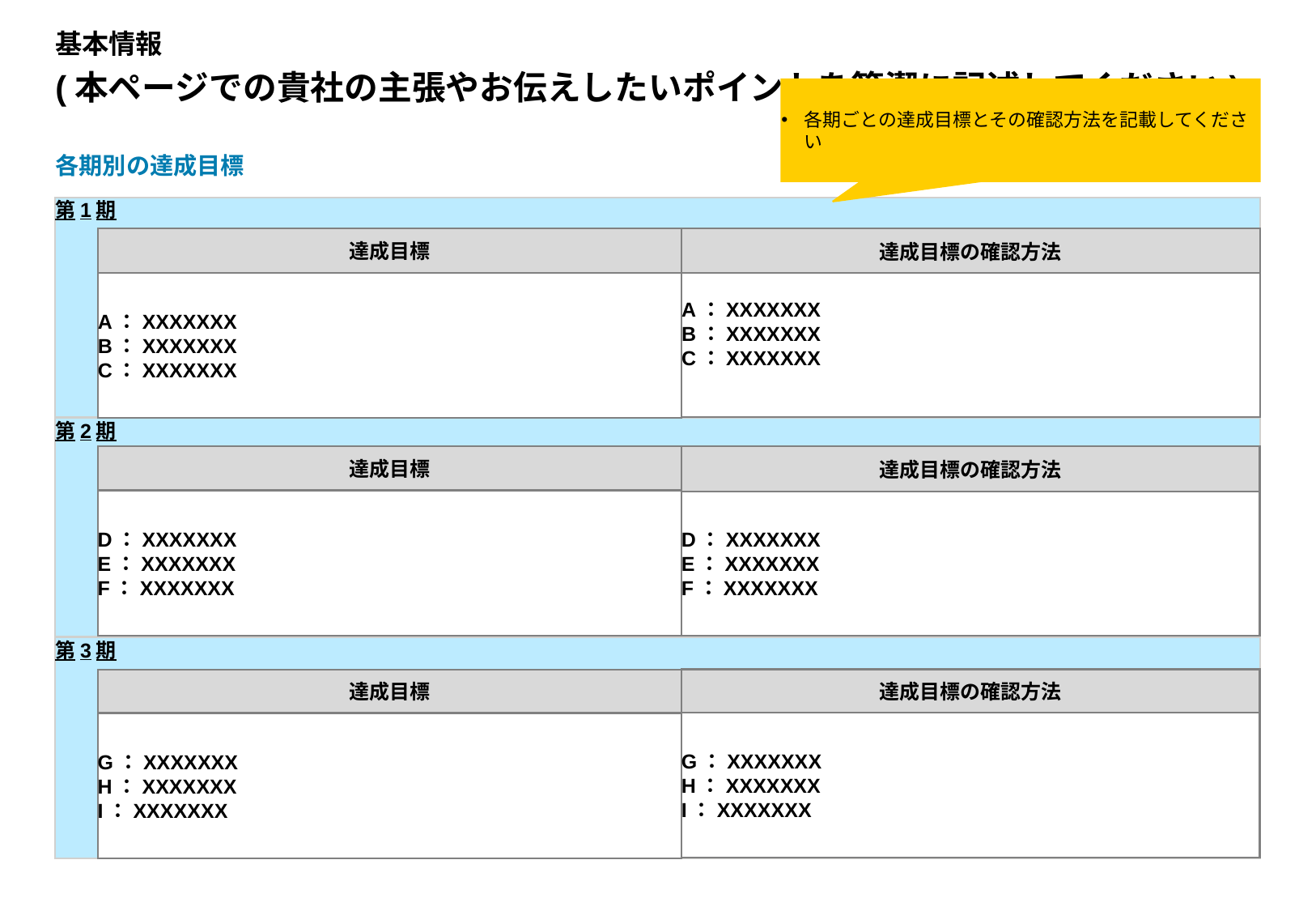

基本情報
# (本ページでの貴社の主張やお伝えしたいポイントを簡潔に記述してください)
各期ごとの達成目標とその確認方法を記載してください
各期別の達成目標
第1期
達成目標
達成目標の確認方法
A：XXXXXXX
B：XXXXXXX
C：XXXXXXX
A：XXXXXXX
B：XXXXXXX
C：XXXXXXX

第2期
達成目標
達成目標の確認方法
D：XXXXXXX
E：XXXXXXX
F：XXXXXXX
D：XXXXXXX
E：XXXXXXX
F：XXXXXXX
第3期
達成目標の確認方法
達成目標
G：XXXXXXX
H：XXXXXXX
I：XXXXXXX
G：XXXXXXX
H：XXXXXXX
I：XXXXXXX